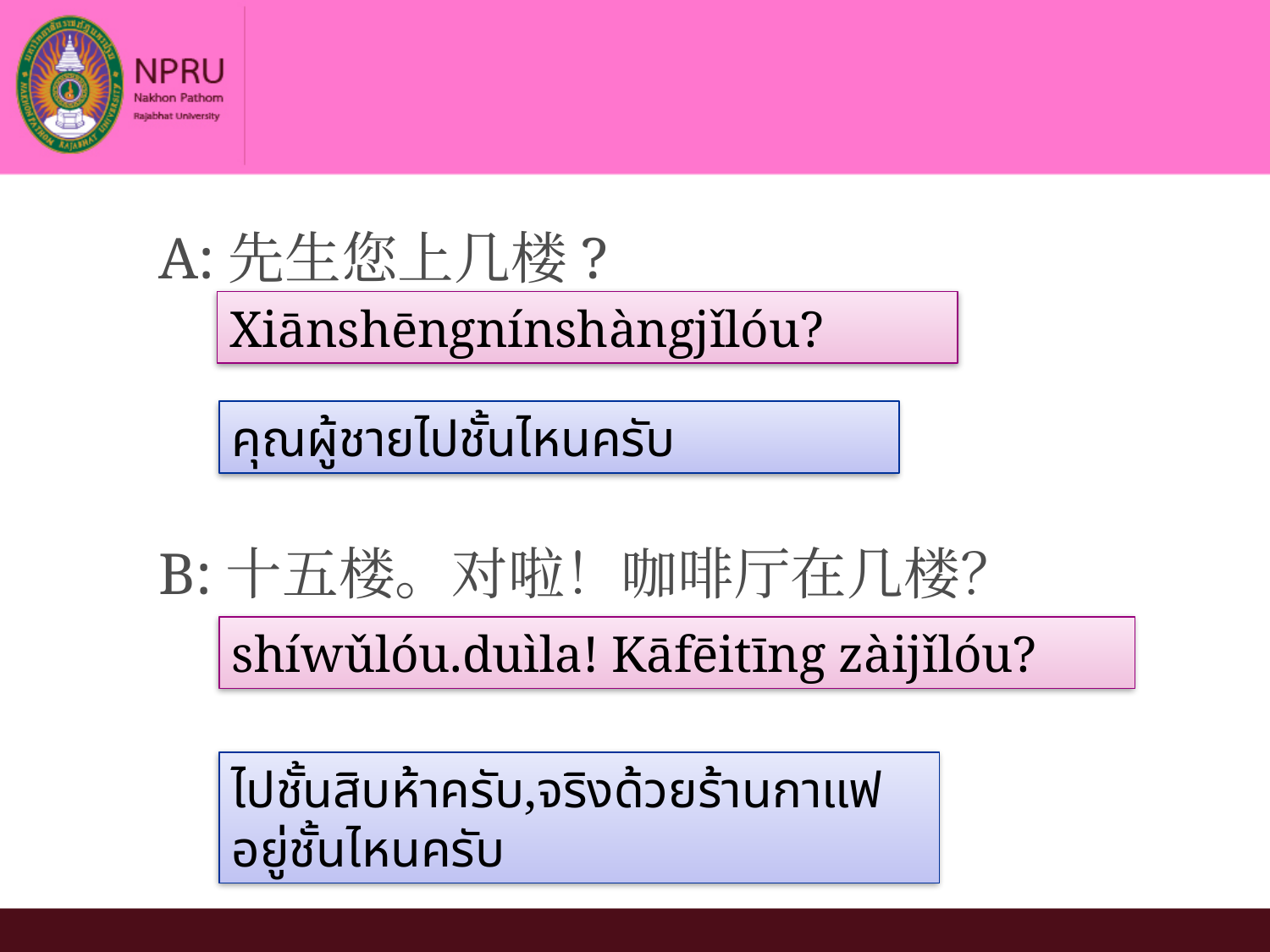

#
A:先生您上几楼?

B:十五楼。对啦！咖啡厅在几楼？

Xiānshēngnínshàngjǐlóu?
คุณผู้ชายไปชั้นไหนครับ
shíwǔlóu.duìla! Kāfēitīng zàijǐlóu?
ไปชั้นสิบห้าครับ,จริงด้วยร้านกาแฟอยู่ชั้นไหนครับ